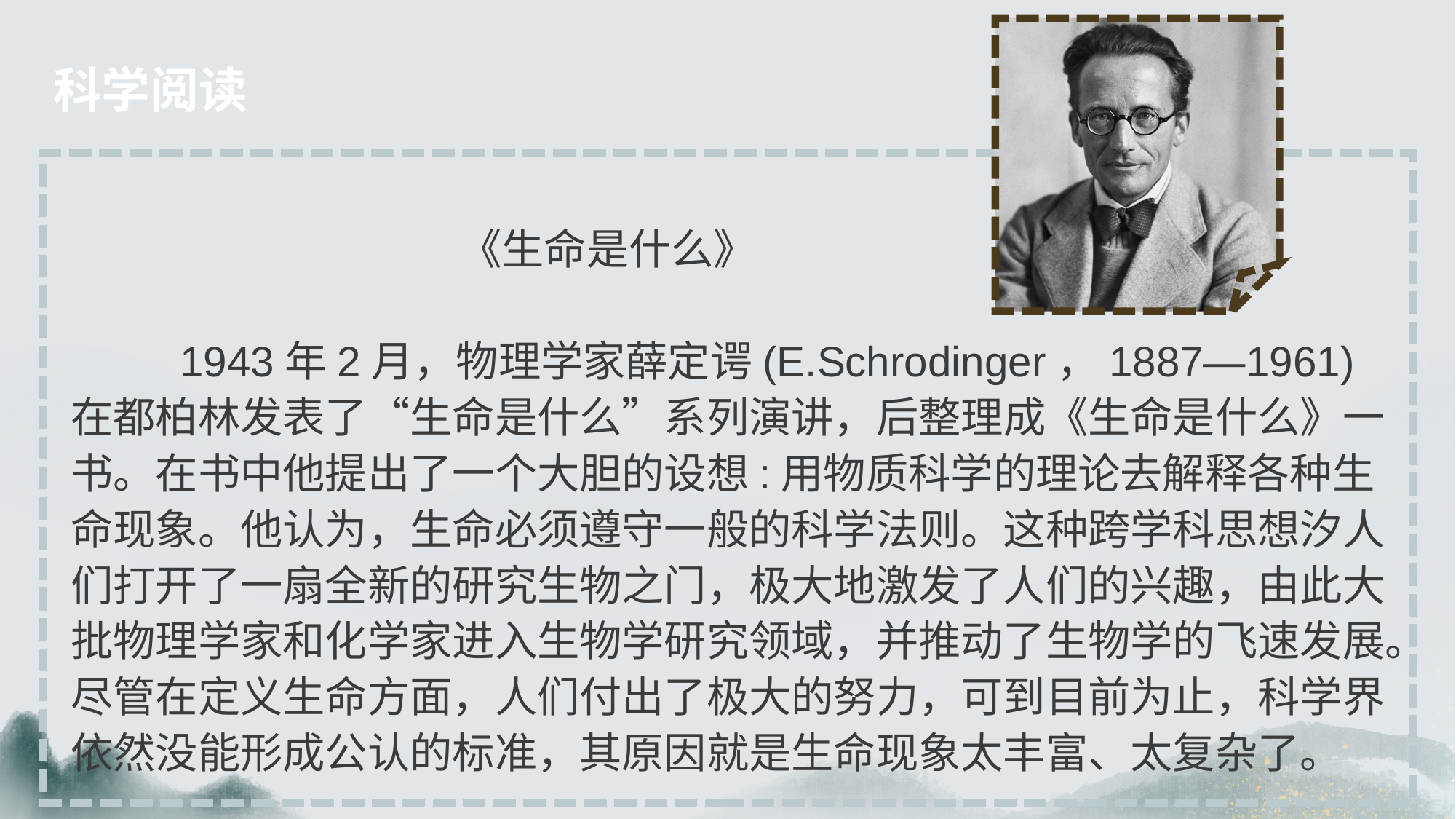

科学阅读

                                        《生命是什么》
	1943年2月，物理学家薛定谔(E.Schrodinger，1887—1961)在都柏林发表了“生命是什么”系列演讲，后整理成《生命是什么》一书。在书中他提出了一个大胆的设想:用物质科学的理论去解释各种生命现象。他认为，生命必须遵守一般的科学法则。这种跨学科思想汐人们打开了一扇全新的研究生物之门，极大地激发了人们的兴趣，由此大批物理学家和化学家进入生物学研究领域，并推动了生物学的飞速发展。尽管在定义生命方面，人们付出了极大的努力，可到目前为止，科学界依然没能形成公认的标准，其原因就是生命现象太丰富、太复杂了。